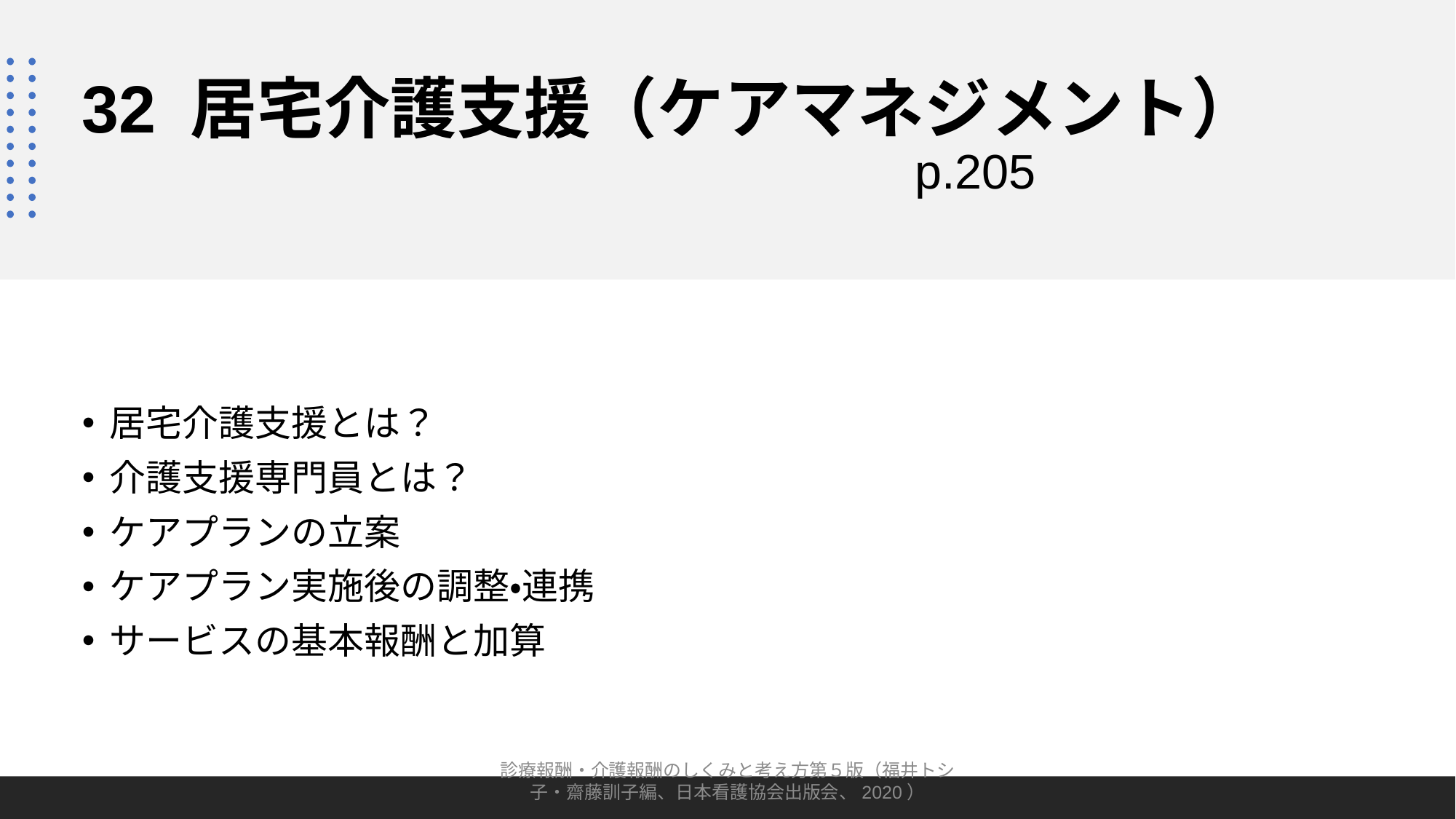

# 32 居宅介護支援（ケアマネジメント） p.205

居宅介護支援とは？
介護支援専門員とは？
ケアプランの立案
ケアプラン実施後の調整・連携
サービスの基本報酬と加算
診療報酬・介護報酬のしくみと考え方第５版（福井トシ子・齋藤訓子編、日本看護協会出版会、2020）